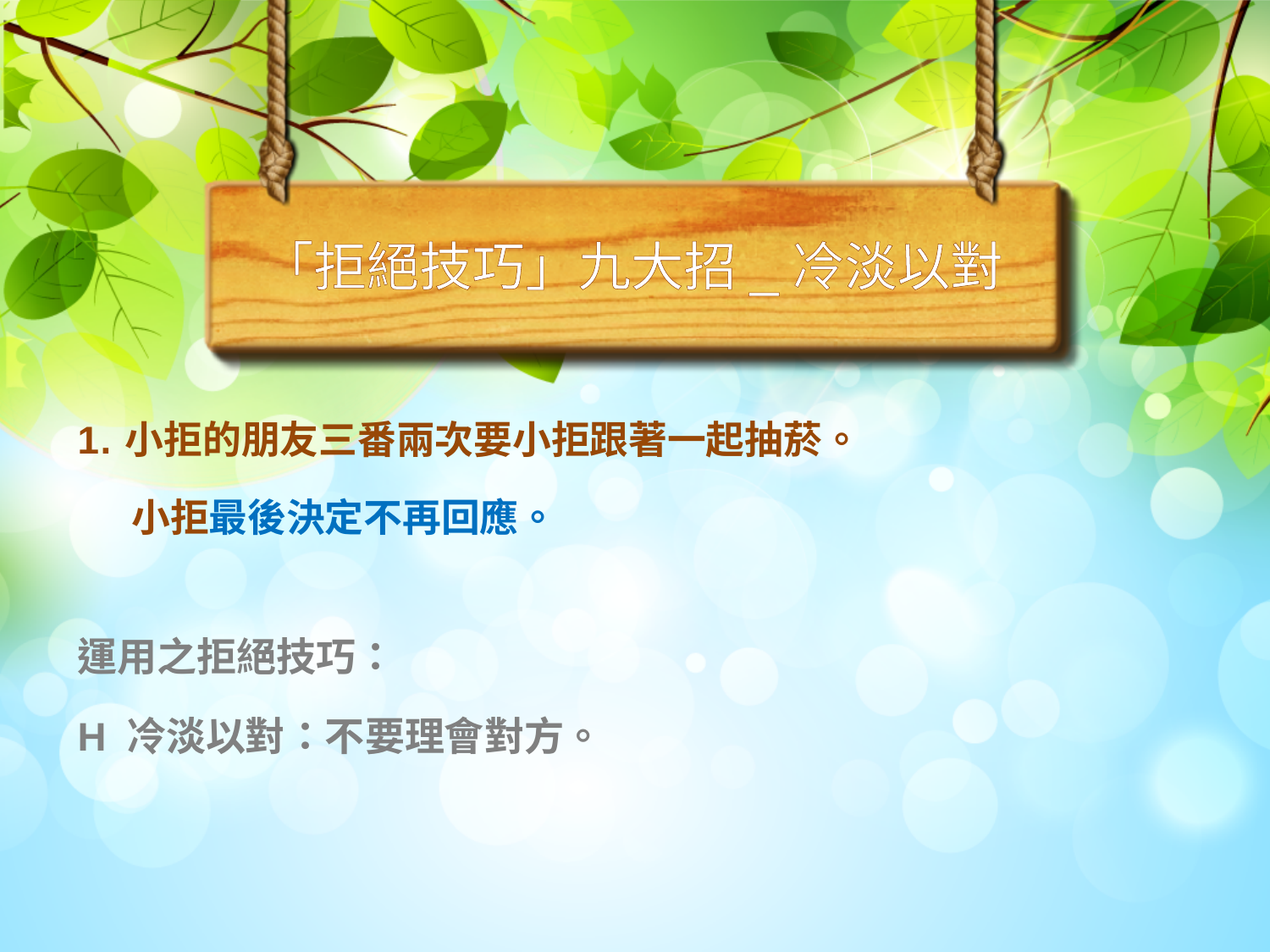

「拒絕技巧」九大招_冷淡以對
小拒的朋友三番兩次要小拒跟著一起抽菸。
     小拒最後決定不再回應。

運用之拒絕技巧：
H 冷淡以對：不要理會對方。